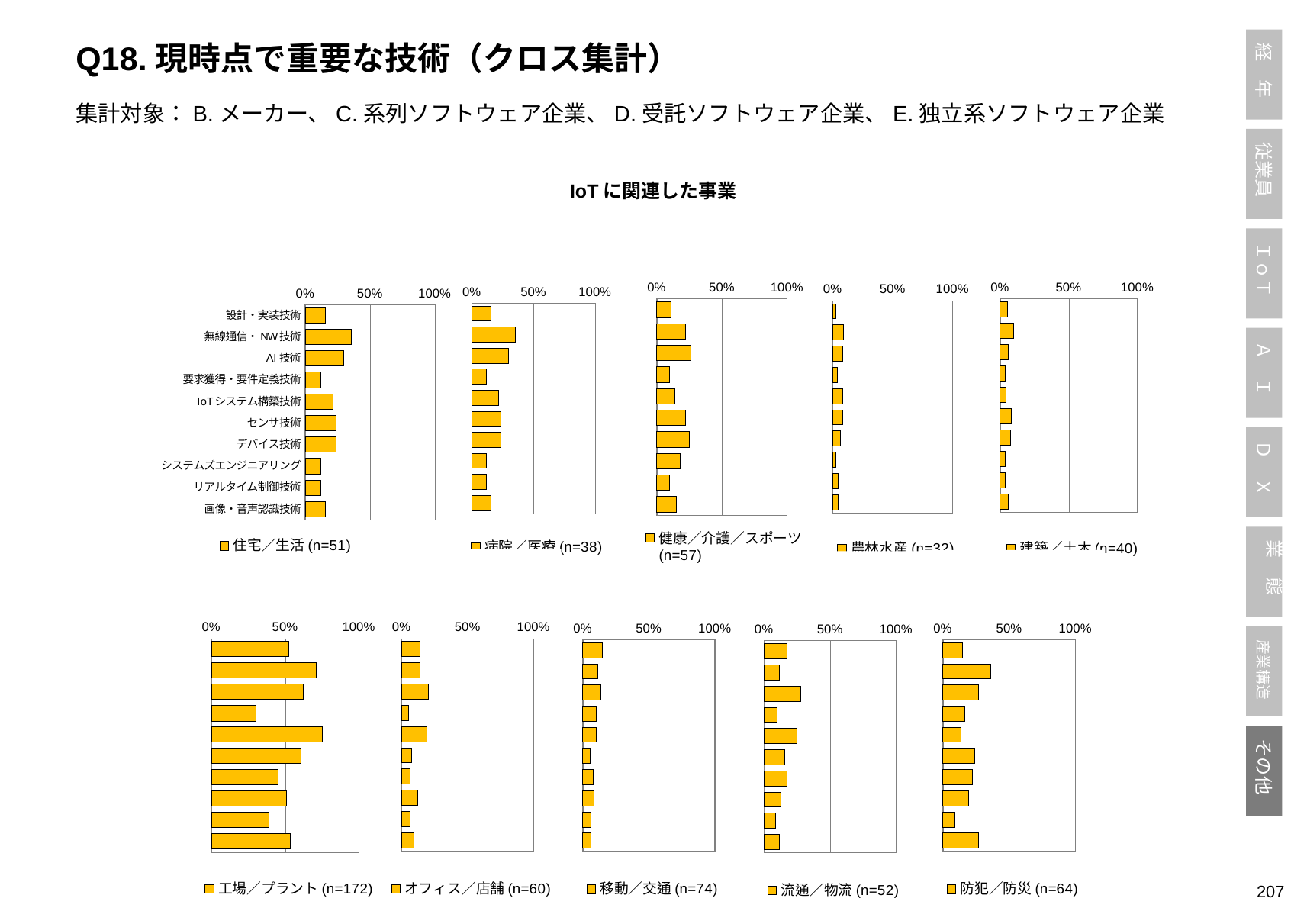

Q18.現時点で重要な技術（クロス集計）
集計対象：B.メーカー、C.系列ソフトウェア企業、D.受託ソフトウェア企業、E.独立系ソフトウェア企業
IoTに関連した事業

### Chart

| Category | 病院／医療(n=38) |
|---|---|
| 設計・実装技術 | 0.1568627450980392 |
| 無線通信・NW技術 | 0.35294117647058826 |
| AI技術 | 0.29411764705882354 |
| 要求獲得・要件定義技術 | 0.11764705882352941 |
| IoTシステム構築技術 | 0.21568627450980393 |
| センサ技術 | 0.23529411764705882 |
| デバイス技術 | 0.23529411764705882 |
| システムズエンジニアリング | 0.11764705882352941 |
| リアルタイム制御技術 | 0.11764705882352941 |
| 画像・音声認識技術 | 0.1568627450980392 |

### Chart

| Category | 農林水産(n=32) |
|---|---|
| 設計・実装技術 | 0.027522935779816515 |
| 無線通信・NW技術 | 0.09174311926605505 |
| AI技術 | 0.08256880733944955 |
| 要求獲得・要件定義技術 | 0.03669724770642202 |
| IoTシステム構築技術 | 0.08256880733944955 |
| センサ技術 | 0.08256880733944955 |
| デバイス技術 | 0.06422018348623854 |
| システムズエンジニアリング | 0.027522935779816515 |
| リアルタイム制御技術 | 0.045871559633027525 |
| 画像・音声認識技術 | 0.045871559633027525 |

### Chart

| Category | 住宅／生活(n=51) |
|---|---|
| 設計・実装技術 | 0.1568627450980392 |
| 無線通信・NW技術 | 0.35294117647058826 |
| AI技術 | 0.29411764705882354 |
| 要求獲得・要件定義技術 | 0.11764705882352941 |
| IoTシステム構築技術 | 0.21568627450980393 |
| センサ技術 | 0.23529411764705882 |
| デバイス技術 | 0.23529411764705882 |
| システムズエンジニアリング | 0.11764705882352941 |
| リアルタイム制御技術 | 0.11764705882352941 |
| 画像・音声認識技術 | 0.1568627450980392 |

### Chart

| Category | 健康／介護／スポーツ(n=57) |
|---|---|
| 設計・実装技術 | 0.1111111111111111 |
| 無線通信・NW技術 | 0.2222222222222222 |
| AI技術 | 0.2638888888888889 |
| 要求獲得・要件定義技術 | 0.09722222222222222 |
| IoTシステム構築技術 | 0.1388888888888889 |
| センサ技術 | 0.2222222222222222 |
| デバイス技術 | 0.25 |
| システムズエンジニアリング | 0.18055555555555555 |
| リアルタイム制御技術 | 0.09722222222222222 |
| 画像・音声認識技術 | 0.1527777777777778 |

### Chart

| Category | 建築／土木(n=40) |
|---|---|
| 設計・実装技術 | 0.05128205128205128 |
| 無線通信・NW技術 | 0.09615384615384616 |
| AI技術 | 0.057692307692307696 |
| 要求獲得・要件定義技術 | 0.038461538461538464 |
| IoTシステム構築技術 | 0.04487179487179487 |
| センサ技術 | 0.08333333333333333 |
| デバイス技術 | 0.07692307692307693 |
| システムズエンジニアリング | 0.038461538461538464 |
| リアルタイム制御技術 | 0.038461538461538464 |
| 画像・音声認識技術 | 0.057692307692307696 |

### Chart

| Category | 工場／プラント(n=172) |
|---|---|
| 設計・実装技術 | 0.5217391304347826 |
| 無線通信・NW技術 | 0.7101449275362319 |
| AI技術 | 0.6231884057971014 |
| 要求獲得・要件定義技術 | 0.30434782608695654 |
| IoTシステム構築技術 | 0.7536231884057971 |
| センサ技術 | 0.6086956521739131 |
| デバイス技術 | 0.4492753623188406 |
| システムズエンジニアリング | 0.5072463768115942 |
| リアルタイム制御技術 | 0.391304347826087 |
| 画像・音声認識技術 | 0.5362318840579711 |

### Chart

| Category | オフィス／店舗(n=60) |
|---|---|
| 設計・実装技術 | 0.13761467889908258 |
| 無線通信・NW技術 | 0.13761467889908258 |
| AI技術 | 0.2018348623853211 |
| 要求獲得・要件定義技術 | 0.05504587155963303 |
| IoTシステム構築技術 | 0.1926605504587156 |
| センサ技術 | 0.07339449541284404 |
| デバイス技術 | 0.06422018348623854 |
| システムズエンジニアリング | 0.11926605504587157 |
| リアルタイム制御技術 | 0.06422018348623854 |
| 画像・音声認識技術 | 0.09174311926605505 |

### Chart

| Category | 移動／交通(n=74) |
|---|---|
| 設計・実装技術 | 0.14743589743589744 |
| 無線通信・NW技術 | 0.11538461538461539 |
| AI技術 | 0.1346153846153846 |
| 要求獲得・要件定義技術 | 0.10256410256410256 |
| IoTシステム構築技術 | 0.10256410256410256 |
| センサ技術 | 0.057692307692307696 |
| デバイス技術 | 0.07692307692307693 |
| システムズエンジニアリング | 0.08333333333333333 |
| リアルタイム制御技術 | 0.0641025641025641 |
| 画像・音声認識技術 | 0.0641025641025641 |

### Chart

| Category | 防犯／防災(n=64) |
|---|---|
| 設計・実装技術 | 0.14925373134328357 |
| 無線通信・NW技術 | 0.3582089552238806 |
| AI技術 | 0.26865671641791045 |
| 要求獲得・要件定義技術 | 0.16417910447761194 |
| IoTシステム構築技術 | 0.13432835820895522 |
| センサ技術 | 0.23880597014925373 |
| デバイス技術 | 0.22388059701492538 |
| システムズエンジニアリング | 0.19402985074626866 |
| リアルタイム制御技術 | 0.08955223880597014 |
| 画像・音声認識技術 | 0.26865671641791045 |

### Chart

| Category | 流通／物流(n=52) |
|---|---|
| 設計・実装技術 | 0.17391304347826086 |
| 無線通信・NW技術 | 0.11594202898550725 |
| AI技術 | 0.2753623188405797 |
| 要求獲得・要件定義技術 | 0.10144927536231885 |
| IoTシステム構築技術 | 0.2463768115942029 |
| センサ技術 | 0.15942028985507245 |
| デバイス技術 | 0.17391304347826086 |
| システムズエンジニアリング | 0.13043478260869565 |
| リアルタイム制御技術 | 0.08695652173913043 |
| 画像・音声認識技術 | 0.11594202898550725 |
207